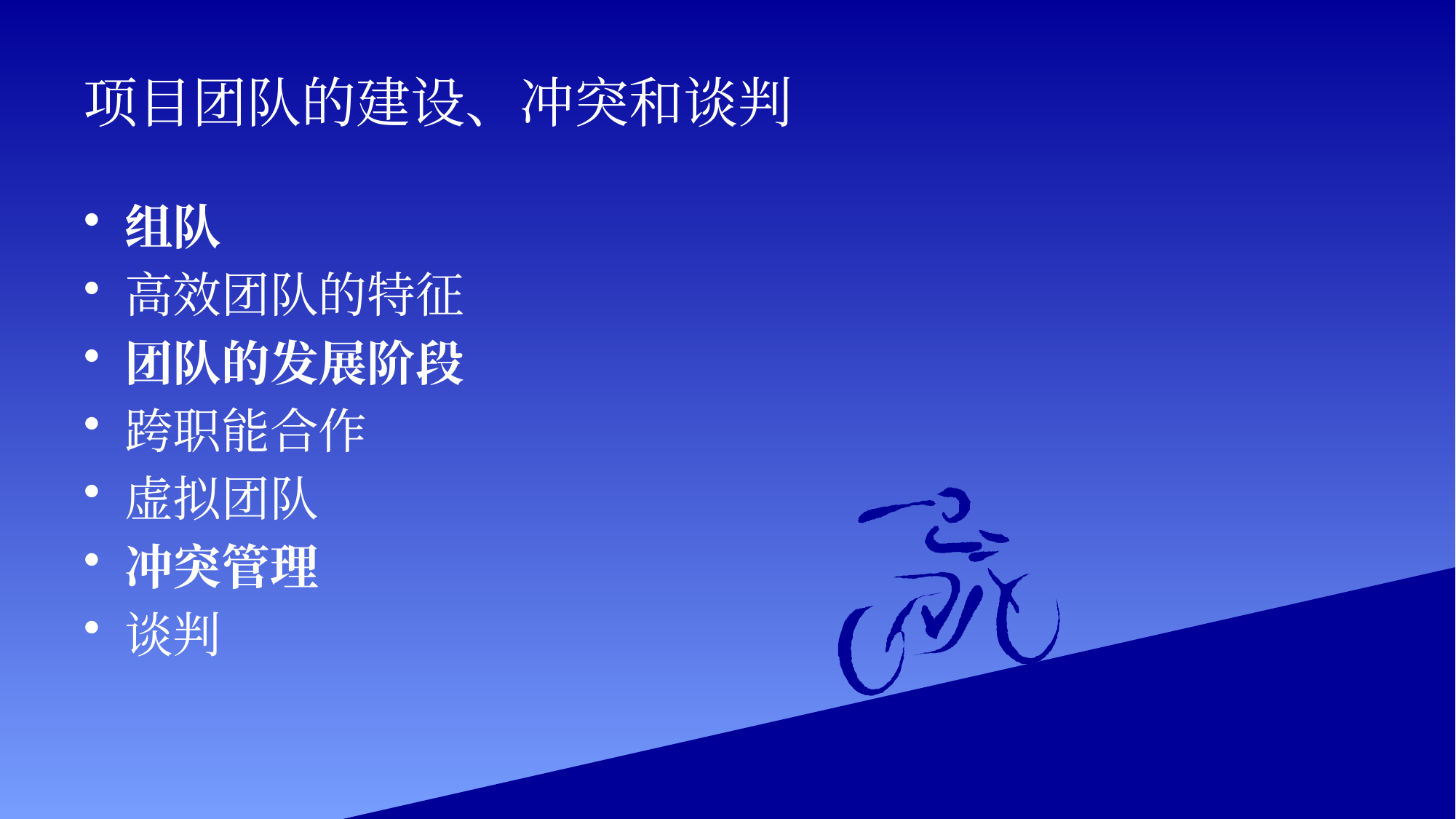

# 项目团队的建设、冲突和谈判
组队
高效团队的特征
团队的发展阶段
跨职能合作
虚拟团队
冲突管理
谈判